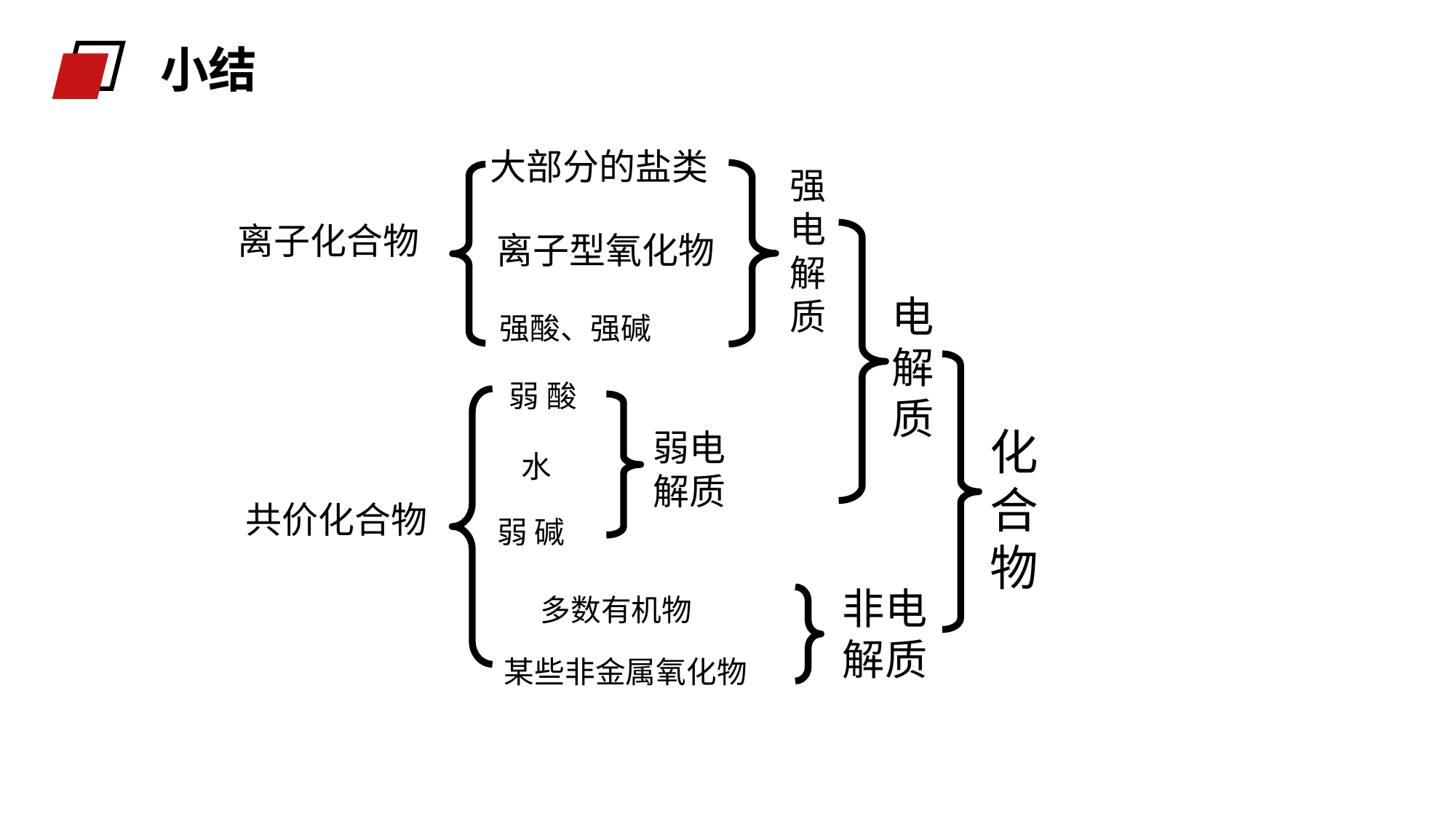

小结
大部分的盐类
强电解质

离子化合物
 离子型氧化物

电解质
强酸、强碱

弱 酸

化合物
弱电解质
   水
共价化合物
弱 碱
非电解质
多数有机物

某些非金属氧化物